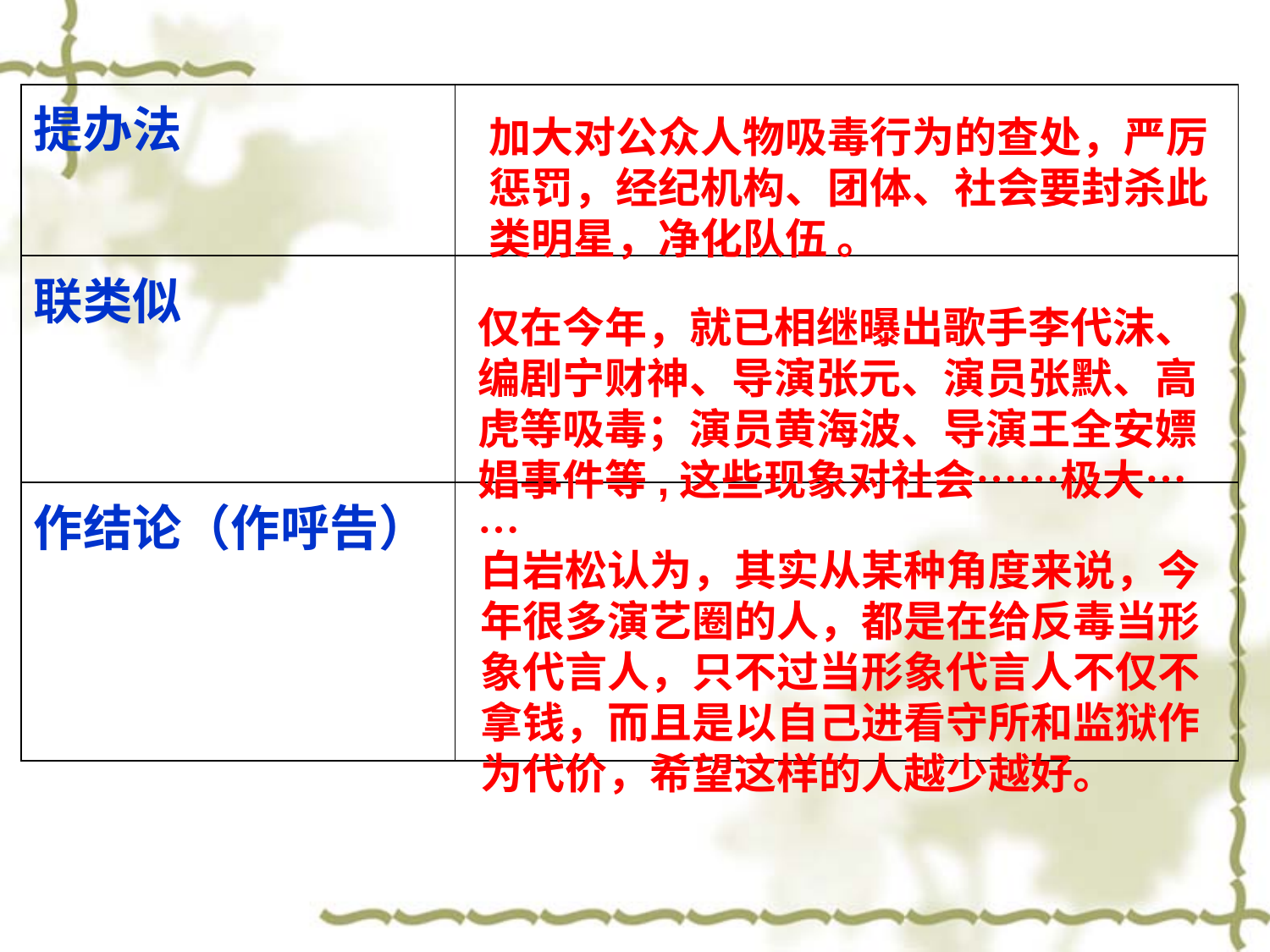

| 提办法 |  |
| --- | --- |
| 联类似 |  |
| 作结论（作呼告） |  |
加大对公众人物吸毒行为的查处，严厉惩罚，经纪机构、团体、社会要封杀此类明星，净化队伍 。
仅在今年，就已相继曝出歌手李代沫、编剧宁财神、导演张元、演员张默、高虎等吸毒；演员黄海波、导演王全安嫖娼事件等,这些现象对社会……极大……
白岩松认为，其实从某种角度来说，今年很多演艺圈的人，都是在给反毒当形象代言人，只不过当形象代言人不仅不拿钱，而且是以自己进看守所和监狱作为代价，希望这样的人越少越好。